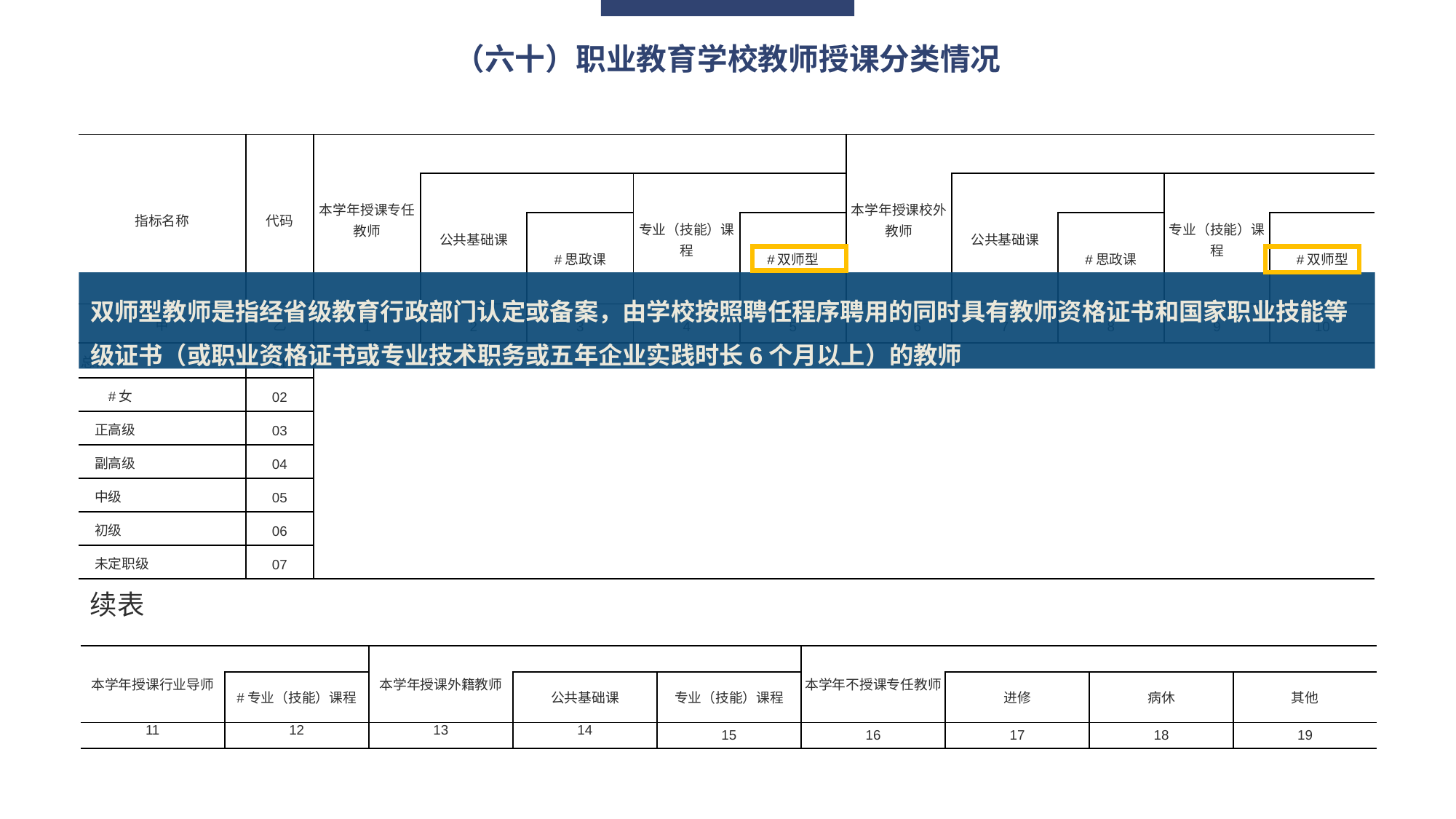

（六十）职业教育学校教师授课分类情况
| 指标名称 | 代码 | 本学年授课专任教师 |  |  |  |  | 本学年授课校外教师 |  |  |  |  |
| --- | --- | --- | --- | --- | --- | --- | --- | --- | --- | --- | --- |
|  |  |  | 公共基础课 |  | 专业（技能）课程 |  |  | 公共基础课 |  | 专业（技能）课程 |  |
|  |  |  |  | #思政课 |  | #双师型 |  |  | #思政课 |  | #双师型 |
| 甲 | 乙 | 1 | 2 | 3 | 4 | 5 | 6 | 7 | 8 | 9 | 10 |
| 总计 | 01 |  |  |  |  |  |  |  |  |  |  |
| #女 | 02 |  |  |  |  |  |  |  |  |  |  |
| 正高级 | 03 |  |  |  |  |  |  |  |  |  |  |
| 副高级 | 04 |  |  |  |  |  |  |  |  |  |  |
| 中级 | 05 |  |  |  |  |  |  |  |  |  |  |
| 初级 | 06 |  |  |  |  |  |  |  |  |  |  |
| 未定职级 | 07 |  |  |  |  |  |  |  |  |  |  |

双师型教师是指经省级教育行政部门认定或备案，由学校按照聘任程序聘用的同时具有教师资格证书和国家职业技能等级证书（或职业资格证书或专业技术职务或五年企业实践时长6个月以上）的教师
续表
| 本学年授课行业导师 |  | 本学年授课外籍教师 |  |  | 本学年不授课专任教师 |  |  |  |
| --- | --- | --- | --- | --- | --- | --- | --- | --- |
|  | #专业（技能）课程 |  | 公共基础课 | 专业（技能）课程 |  | 进修 | 病休 | 其他 |
| 11 | 12 | 13 | 14 | 15 | 16 | 17 | 18 | 19 |